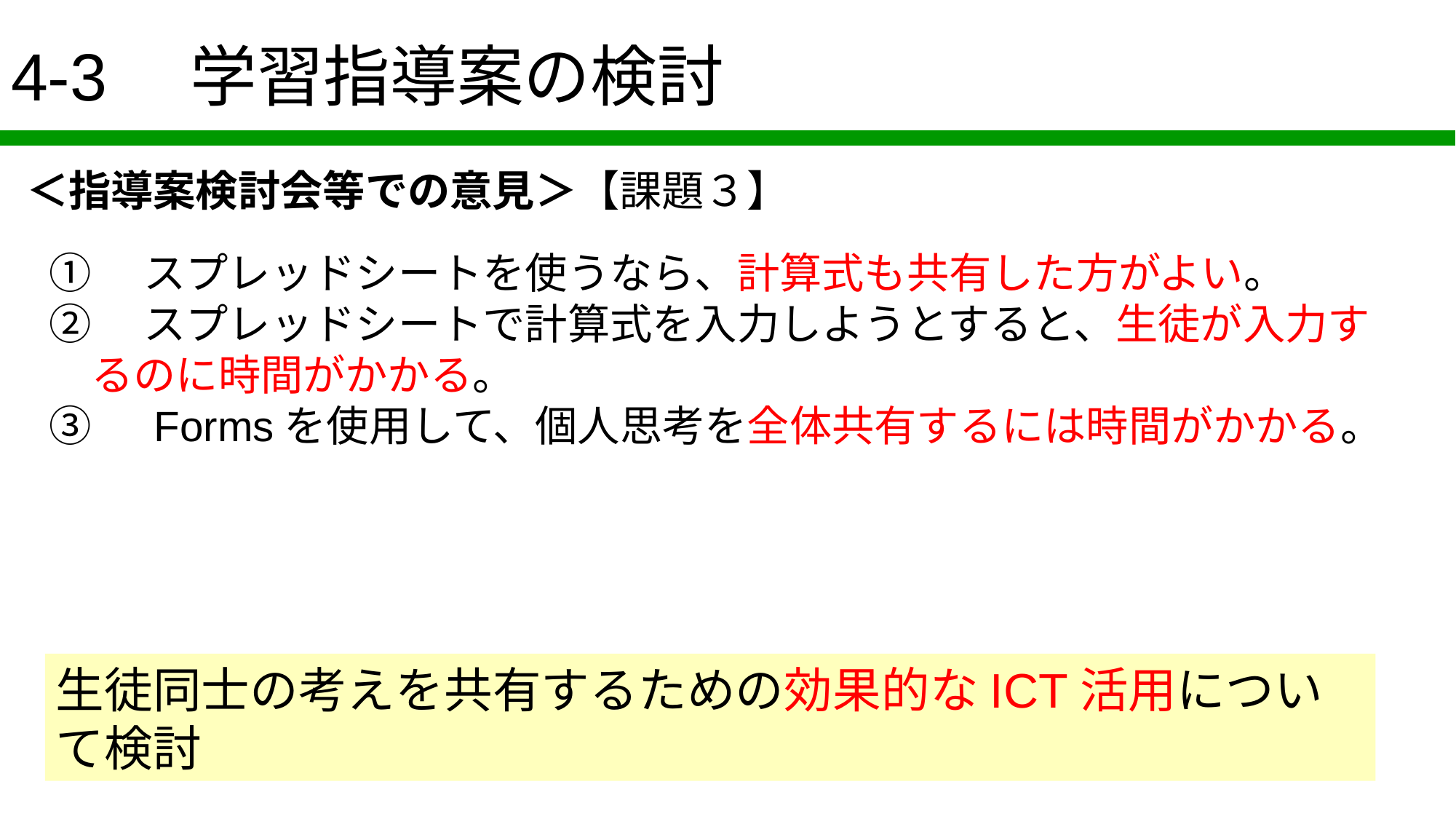

# 4-3　学習指導案の検討
＜指導案検討会等での意見＞【課題３】
①　スプレッドシートを使うなら、計算式も共有した方がよい。
②　スプレッドシートで計算式を入力しようとすると、生徒が入力す
　るのに時間がかかる。
③　Formsを使用して、個人思考を全体共有するには時間がかかる。
生徒同士の考えを共有するための効果的なICT活用について検討